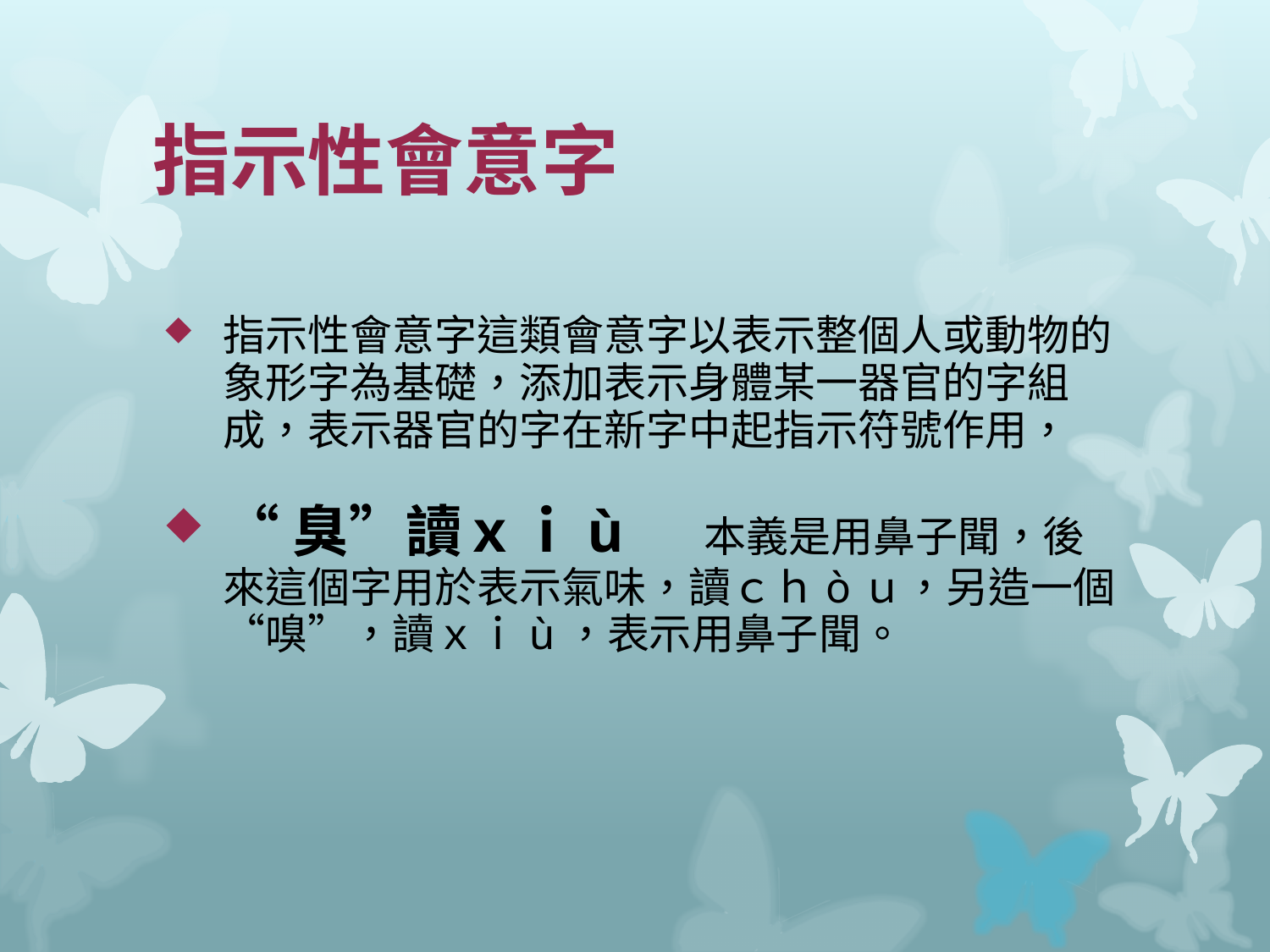

# 指示性會意字
指示性會意字這類會意字以表示整個人或動物的象形字為基礎，添加表示身體某一器官的字組成，表示器官的字在新字中起指示符號作用，

“臭”讀ｘｉù  本義是用鼻子聞，後來這個字用於表示氣味，讀ｃｈòｕ，另造一個“嗅”，讀ｘｉù，表示用鼻子聞。